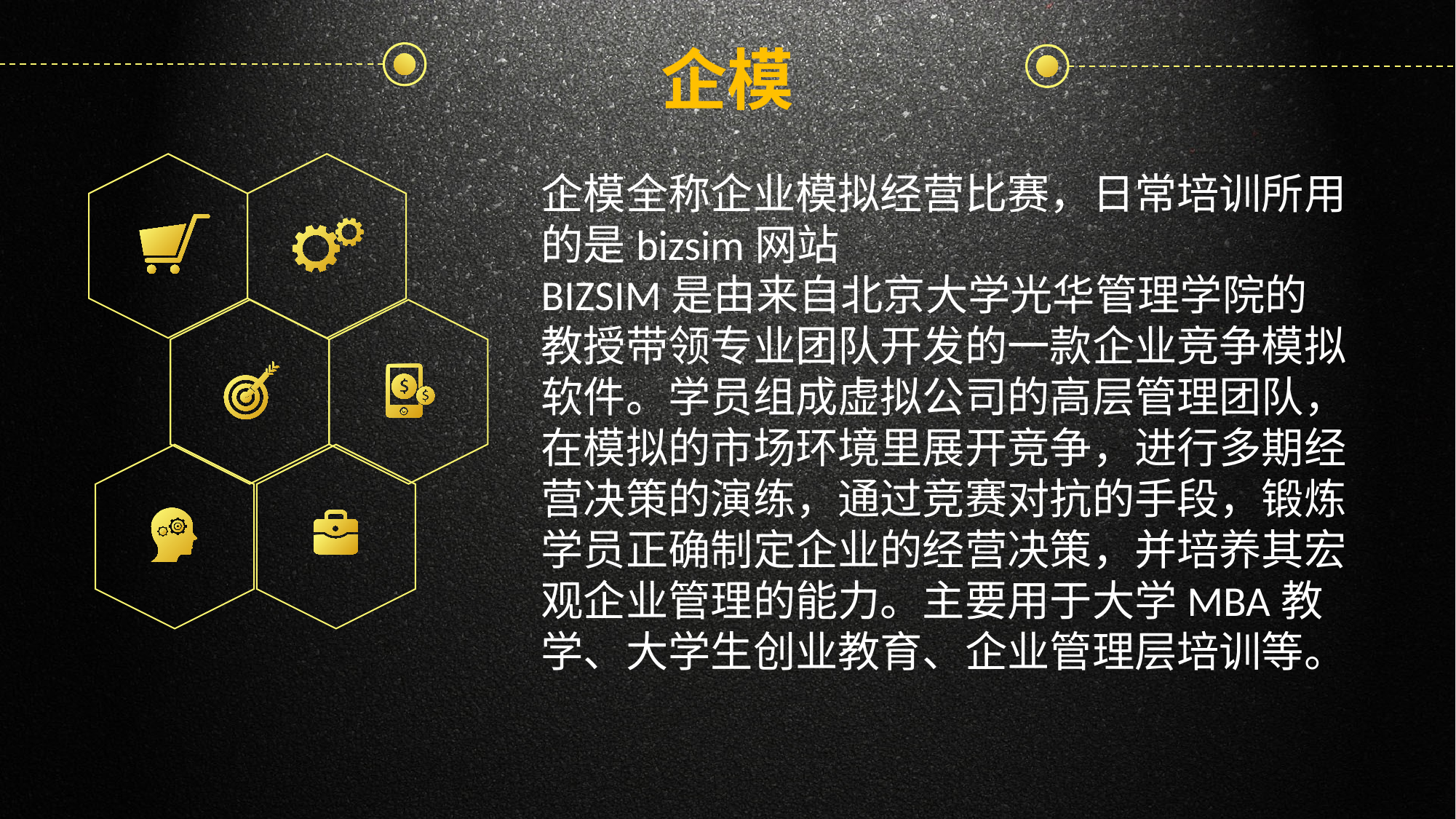

企模

企模全称企业模拟经营比赛，日常培训所用的是bizsim网站
BIZSIM是由来自北京大学光华管理学院的教授带领专业团队开发的一款企业竞争模拟软件。学员组成虚拟公司的高层管理团队，在模拟的市场环境里展开竞争，进行多期经营决策的演练，通过竞赛对抗的手段，锻炼学员正确制定企业的经营决策，并培养其宏观企业管理的能力。主要用于大学MBA教学、大学生创业教育、企业管理层培训等。